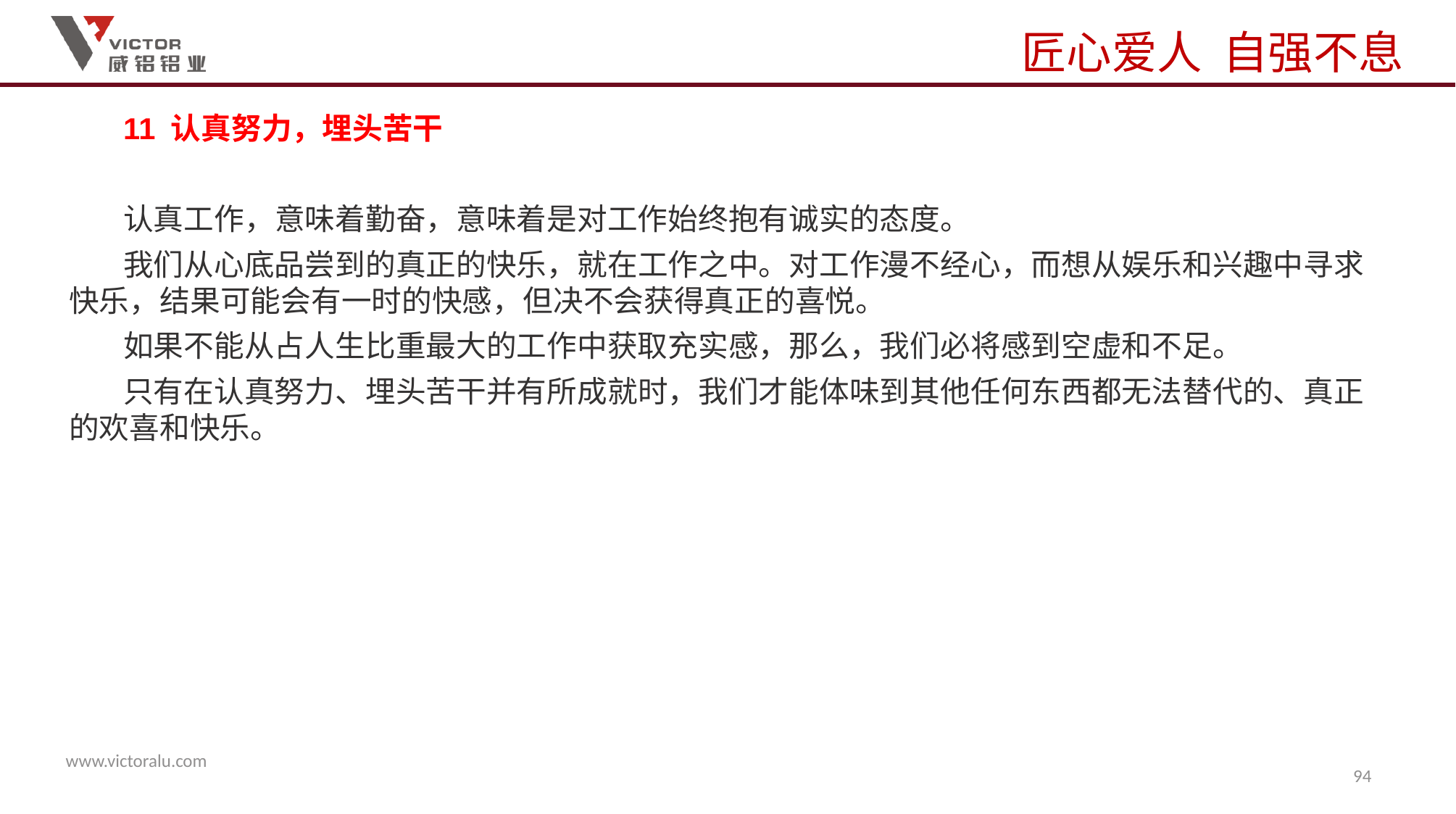

11 认真努力，埋头苦干

认真工作，意味着勤奋，意味着是对工作始终抱有诚实的态度。
我们从心底品尝到的真正的快乐，就在工作之中。对工作漫不经心，而想从娱乐和兴趣中寻求快乐，结果可能会有一时的快感，但决不会获得真正的喜悦。
如果不能从占人生比重最大的工作中获取充实感，那么，我们必将感到空虚和不足。
只有在认真努力、埋头苦干并有所成就时，我们才能体味到其他任何东西都无法替代的、真正的欢喜和快乐。
94